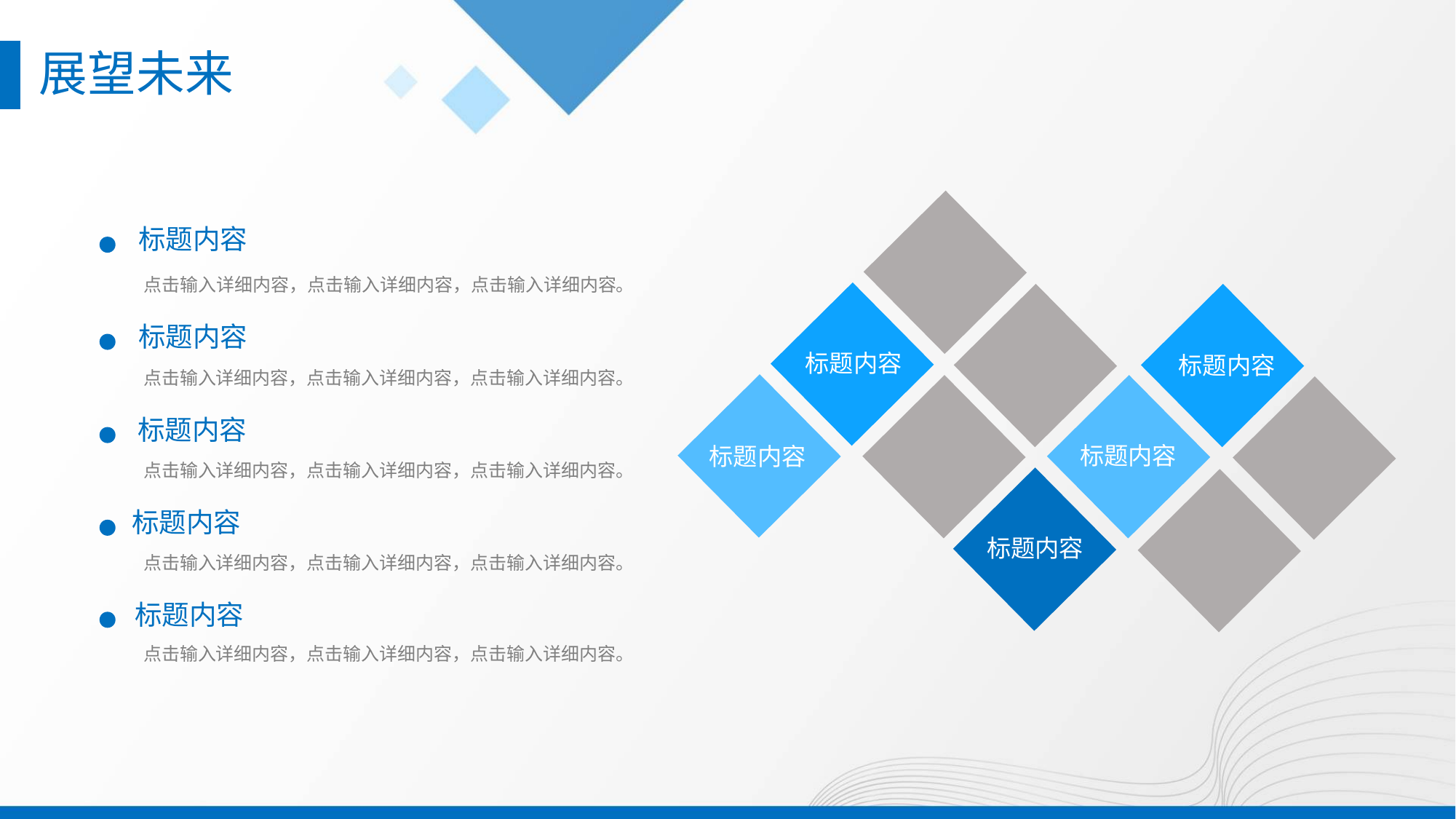

展望未来

标题内容

点击输入详细内容，点击输入详细内容，点击输入详细内容。
标题内容

点击输入详细内容，点击输入详细内容，点击输入详细内容。
标题内容

点击输入详细内容，点击输入详细内容，点击输入详细内容。
标题内容

点击输入详细内容，点击输入详细内容，点击输入详细内容。
标题内容

点击输入详细内容，点击输入详细内容，点击输入详细内容。

标题内容
标题内容

标题内容
标题内容

标题内容